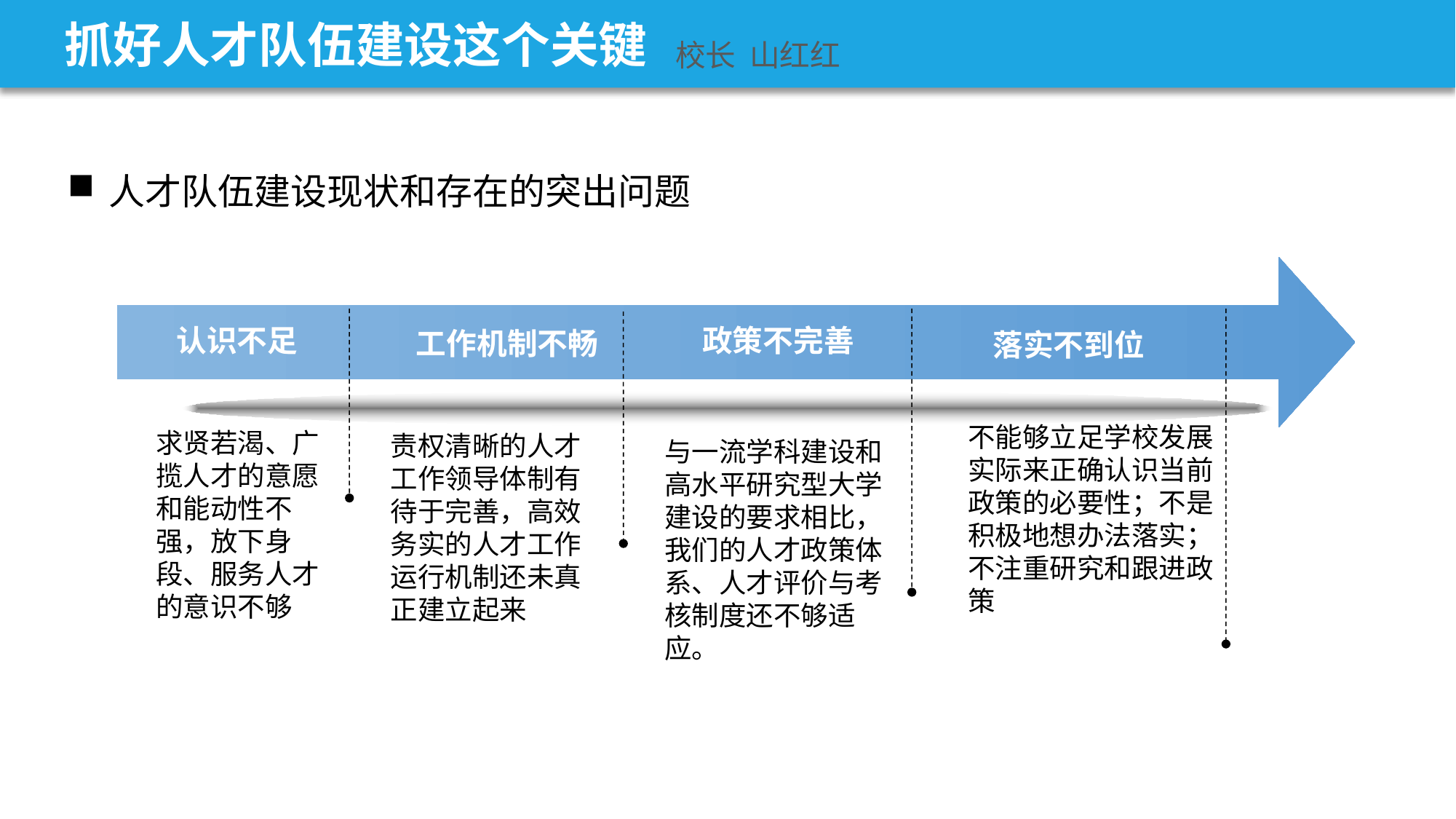

抓好人才队伍建设这个关键
校长  山红红
人才队伍建设现状和存在的突出问题

认识不足
政策不完善
工作机制不畅
落实不到位

不能够立足学校发展实际来正确认识当前政策的必要性；不是积极地想办法落实；不注重研究和跟进政策
求贤若渴、广揽人才的意愿和能动性不强，放下身段、服务人才的意识不够
责权清晰的人才工作领导体制有待于完善，高效务实的人才工作运行机制还未真正建立起来
与一流学科建设和高水平研究型大学建设的要求相比，我们的人才政策体系、人才评价与考核制度还不够适应。